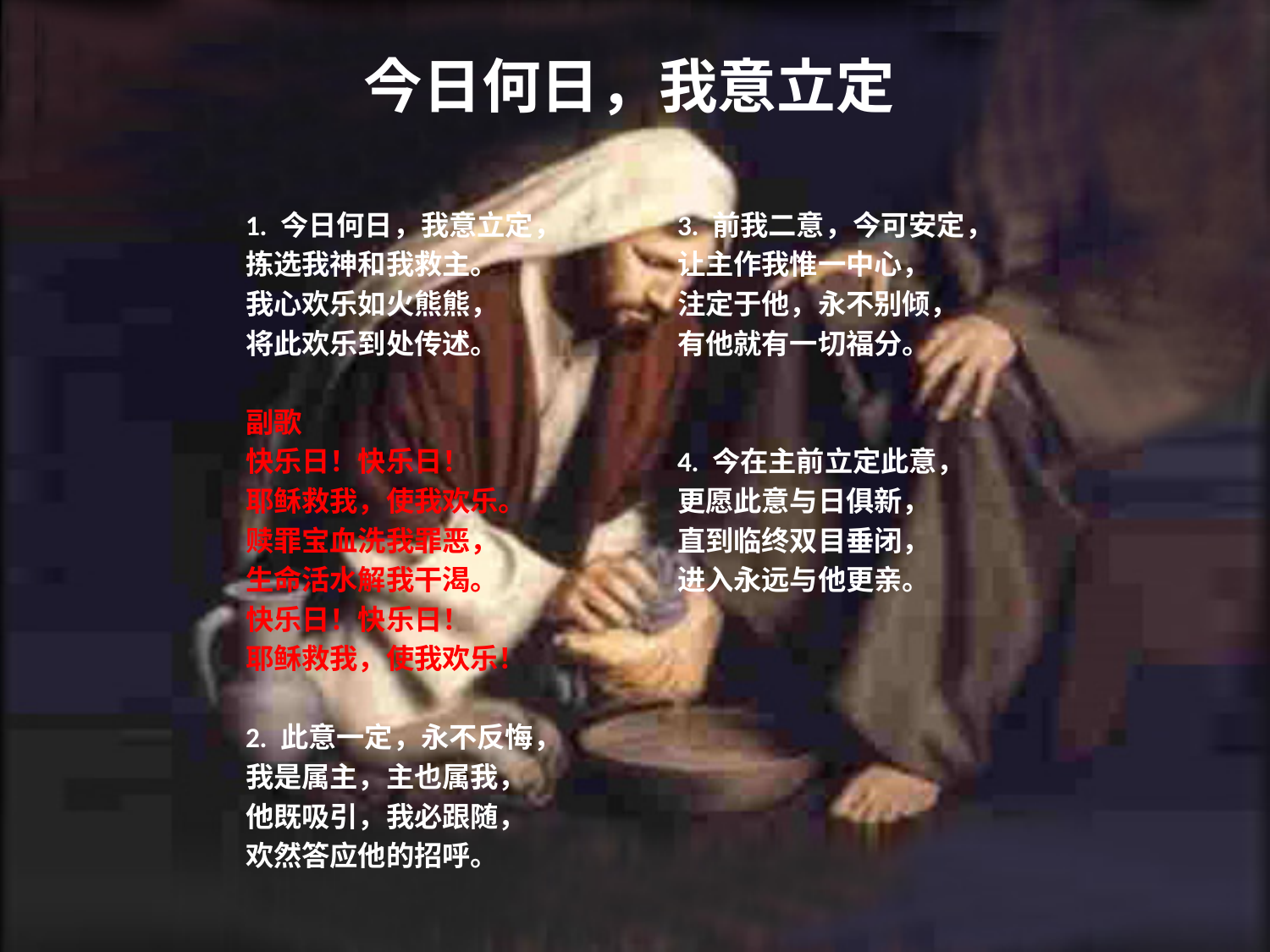

# 今日何日，我意立定
1. 今日何日，我意立定，
拣选我神和我救主。
我心欢乐如火熊熊，
将此欢乐到处传述。

副歌
快乐日！快乐日！
耶稣救我，使我欢乐。
赎罪宝血洗我罪恶，
生命活水解我干渴。
快乐日！快乐日！
耶稣救我，使我欢乐！

2. 此意一定，永不反悔，
我是属主，主也属我，
他既吸引，我必跟随，
欢然答应他的招呼。
3. 前我二意，今可安定，
让主作我惟一中心，
注定于他，永不别倾，
有他就有一切福分。

4. 今在主前立定此意，
更愿此意与日俱新，
直到临终双目垂闭，
进入永远与他更亲。